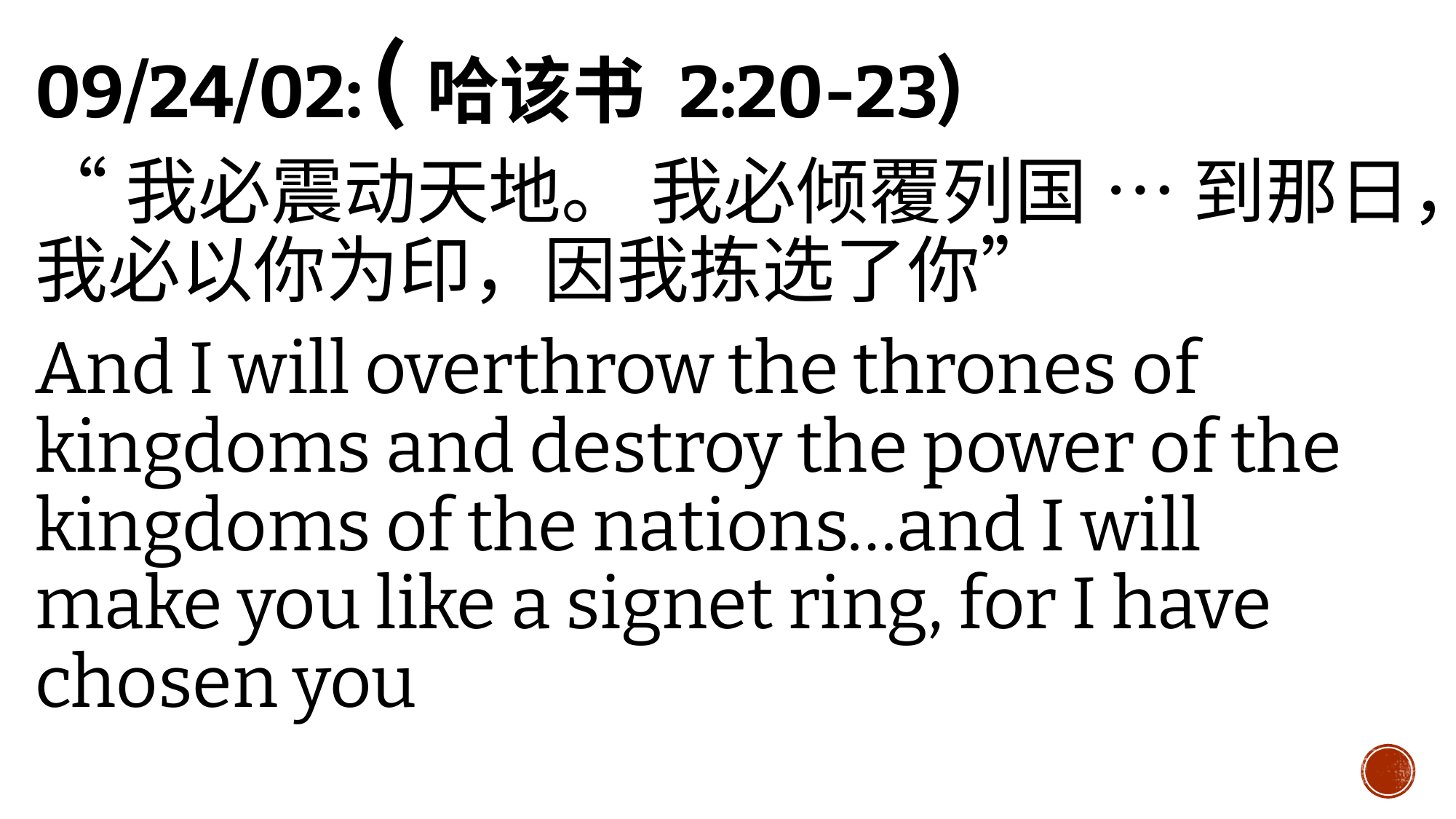

09/24/02: (哈该书 2:20-23)
“我必震动天地。 我必倾覆列国 … 到那日，我必以你为印，因我拣选了你”
And I will overthrow the thrones of kingdoms and destroy the power of the kingdoms of the nations…and I will make you like a signet ring, for I have chosen you